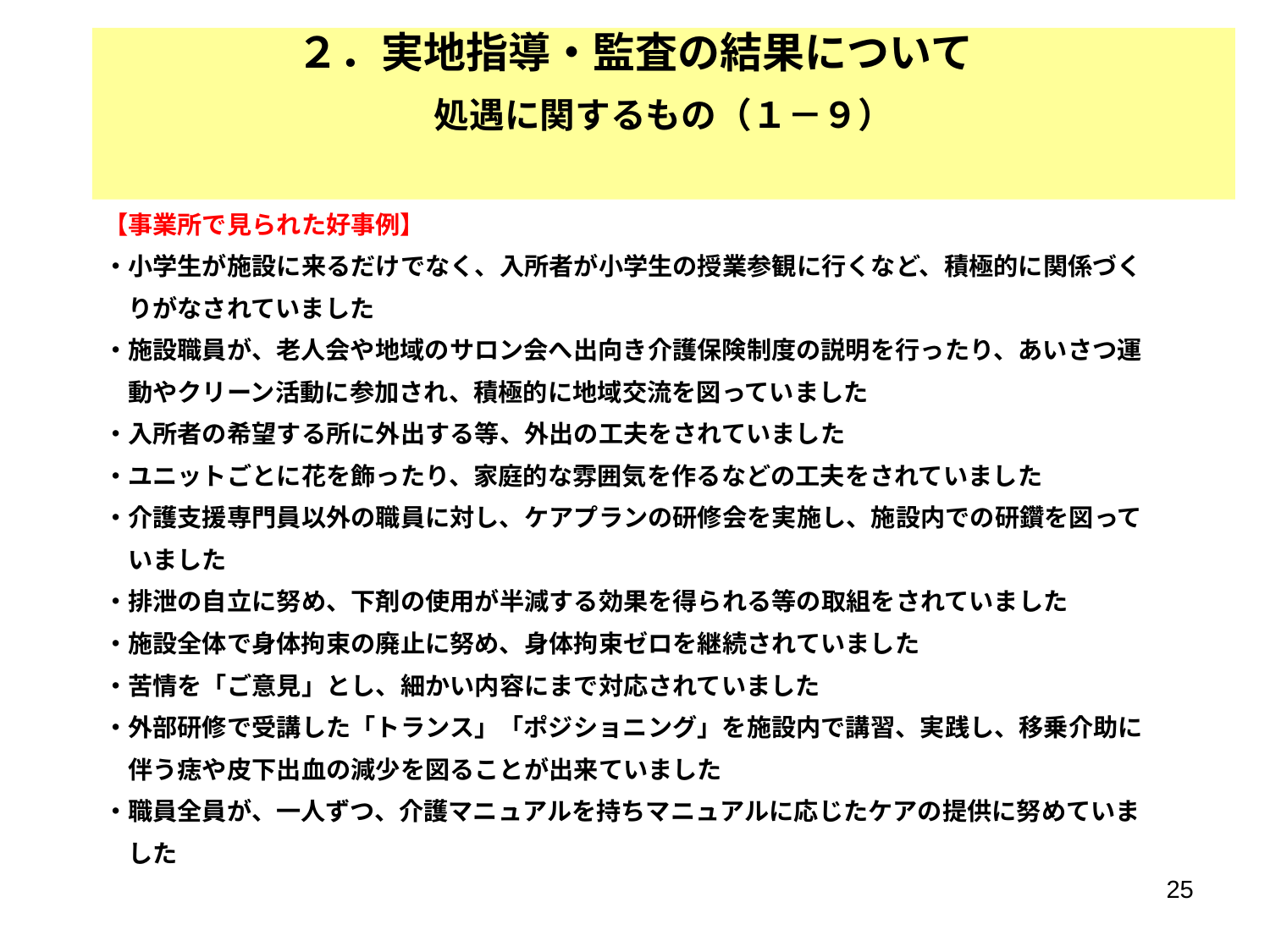

２．実地指導・監査の結果について
# 処遇に関するもの（１－９）
【事業所で見られた好事例】
・小学生が施設に来るだけでなく、入所者が小学生の授業参観に行くなど、積極的に関係づく
　りがなされていました
・施設職員が、老人会や地域のサロン会へ出向き介護保険制度の説明を行ったり、あいさつ運
　動やクリーン活動に参加され、積極的に地域交流を図っていました
・入所者の希望する所に外出する等、外出の工夫をされていました
・ユニットごとに花を飾ったり、家庭的な雰囲気を作るなどの工夫をされていました
・介護支援専門員以外の職員に対し、ケアプランの研修会を実施し、施設内での研鑽を図って
　いました
・排泄の自立に努め、下剤の使用が半減する効果を得られる等の取組をされていました
・施設全体で身体拘束の廃止に努め、身体拘束ゼロを継続されていました
・苦情を「ご意見」とし、細かい内容にまで対応されていました
・外部研修で受講した「トランス」「ポジショニング」を施設内で講習、実践し、移乗介助に
　伴う痣や皮下出血の減少を図ることが出来ていました
・職員全員が、一人ずつ、介護マニュアルを持ちマニュアルに応じたケアの提供に努めていま
　した
25